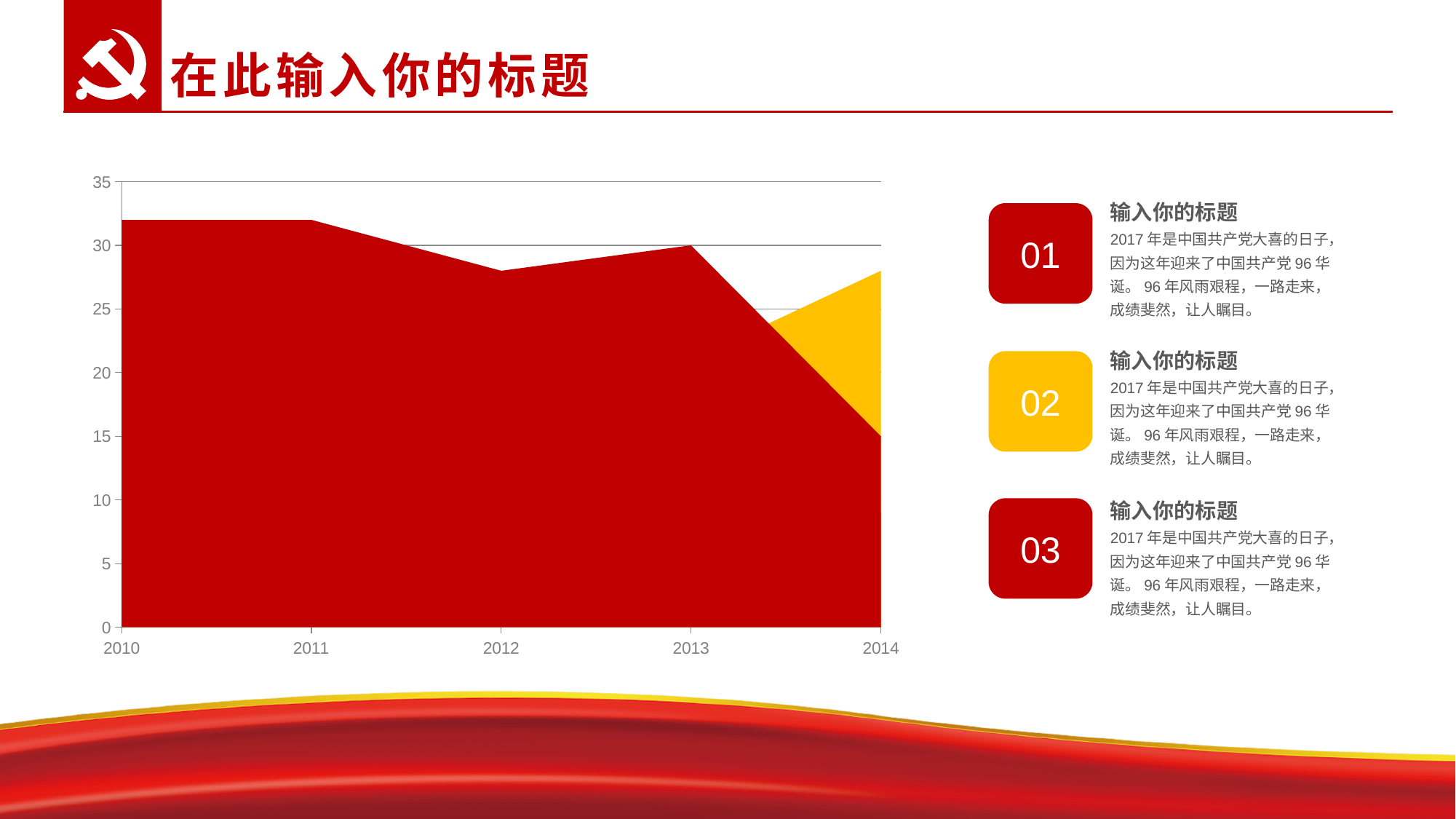

在此输入你的标题

### Chart

| Category | Series 1 | Series 2 | Series 3 |
|---|---|---|---|
| 2010 | 32.0 | 19.0 | 15.0 |
| 2011 | 32.0 | 25.0 | 16.0 |
| 2012 | 28.0 | 23.0 | 11.0 |
| 2013 | 30.0 | 21.0 | 8.0 |
| 2014 | 15.0 | 28.0 | 9.0 |
输入你的标题
2017年是中国共产党大喜的日子，因为这年迎来了中国共产党96华诞。96年风雨艰程，一路走来，成绩斐然，让人瞩目。
01
输入你的标题
2017年是中国共产党大喜的日子，因为这年迎来了中国共产党96华诞。96年风雨艰程，一路走来，成绩斐然，让人瞩目。
02
输入你的标题
2017年是中国共产党大喜的日子，因为这年迎来了中国共产党96华诞。96年风雨艰程，一路走来，成绩斐然，让人瞩目。
03